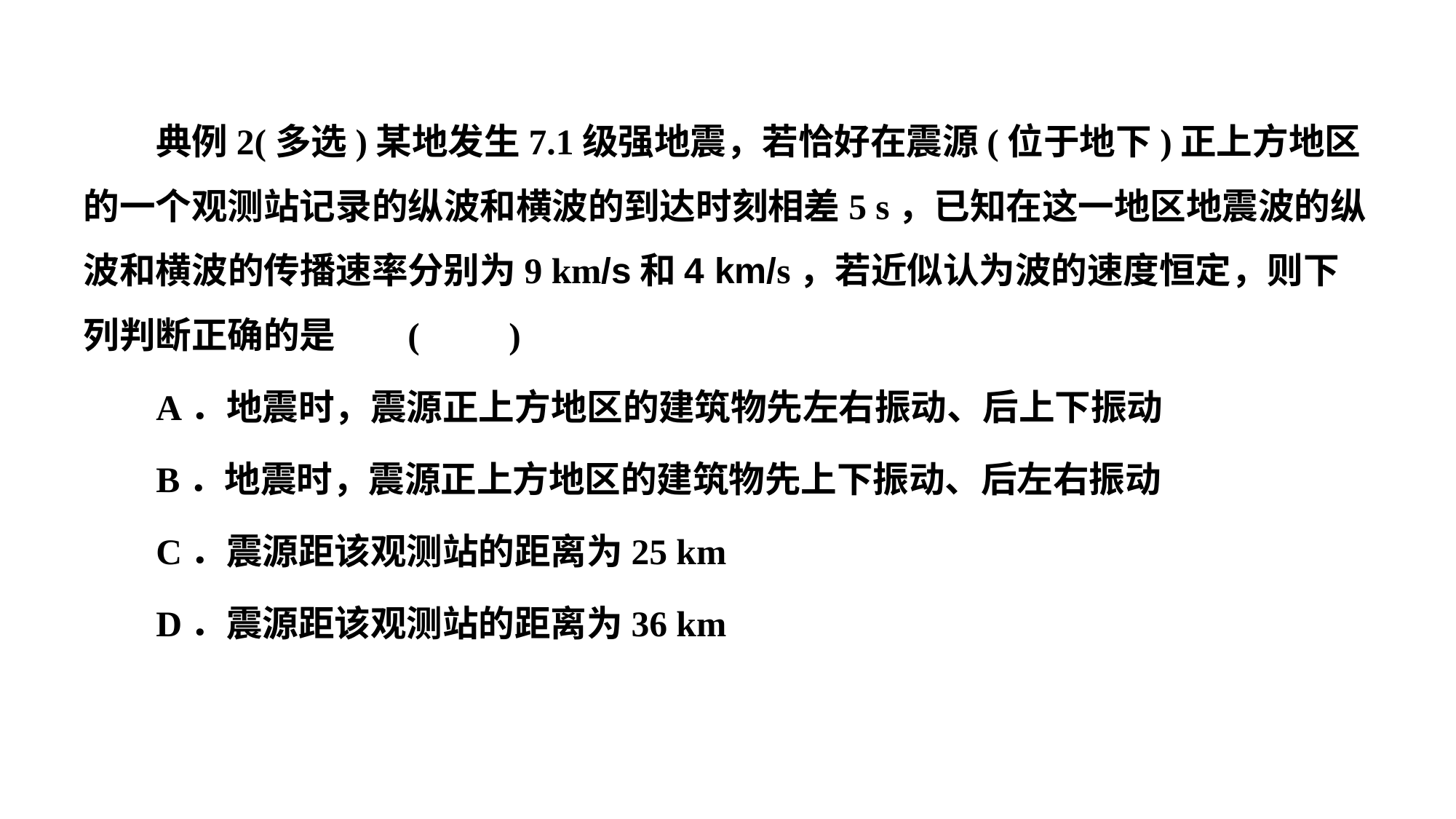

典例2(多选)某地发生7.1级强地震，若恰好在震源(位于地下)正上方地区的一个观测站记录的纵波和横波的到达时刻相差5 s，已知在这一地区地震波的纵波和横波的传播速率分别为9 km/s和4 km/s，若近似认为波的速度恒定，则下列判断正确的是										(　　)
A．地震时，震源正上方地区的建筑物先左右振动、后上下振动
B．地震时，震源正上方地区的建筑物先上下振动、后左右振动
C．震源距该观测站的距离为25 km
D．震源距该观测站的距离为36 km